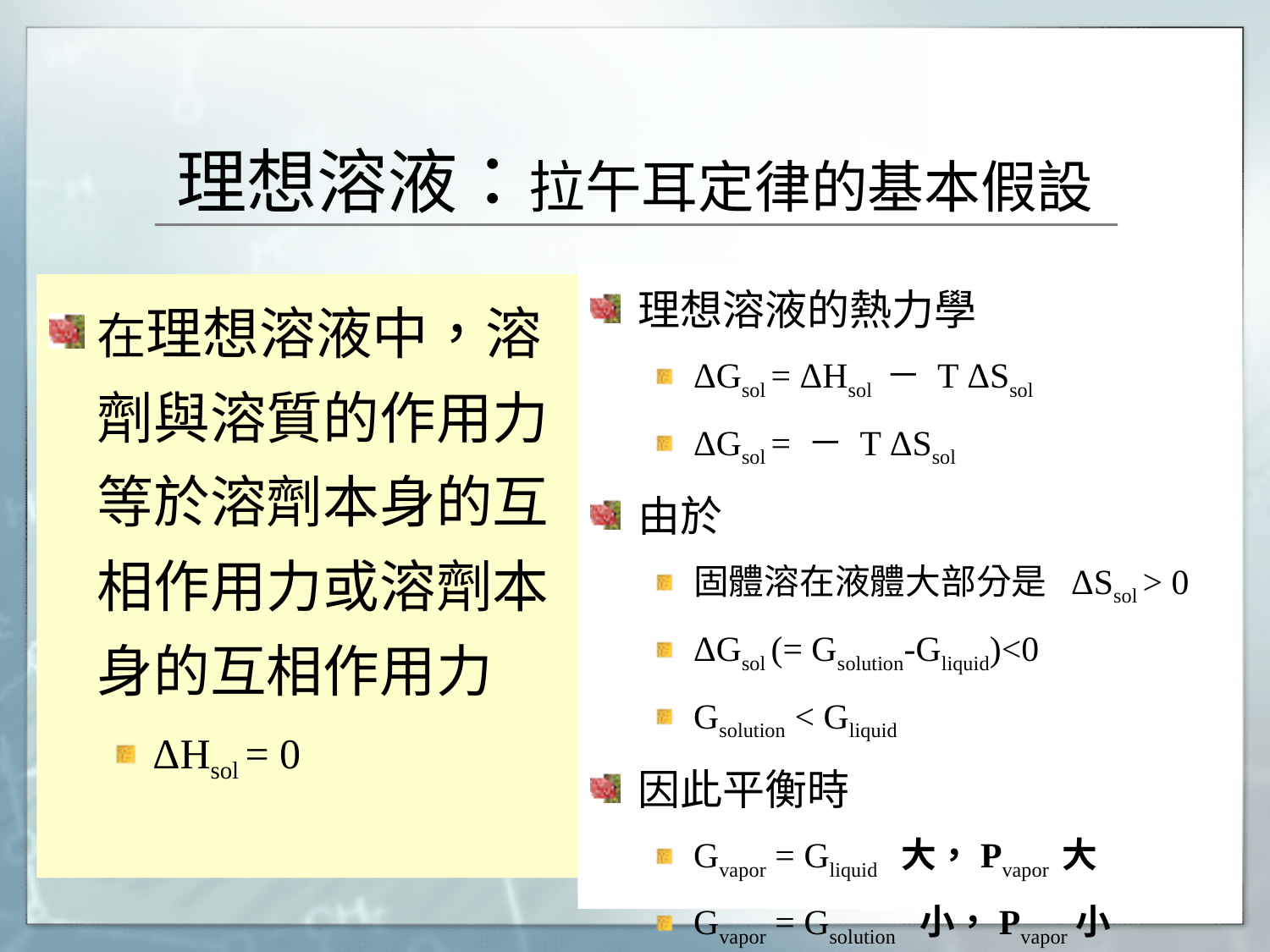

# 理想溶液：拉午耳定律的基本假設
理想溶液的熱力學
ΔGsol = ΔHsol － T ΔSsol
ΔGsol = － T ΔSsol
由於
固體溶在液體大部分是  ΔSsol > 0
ΔGsol (= Gsolution-Gliquid)<0
Gsolution < Gliquid
因此平衡時
Gvapor = Gliquid   大，Pvapor 大
Gvapor = Gsolution   小，Pvapor小

在理想溶液中，溶劑與溶質的作用力等於溶劑本身的互相作用力或溶劑本身的互相作用力
ΔHsol = 0